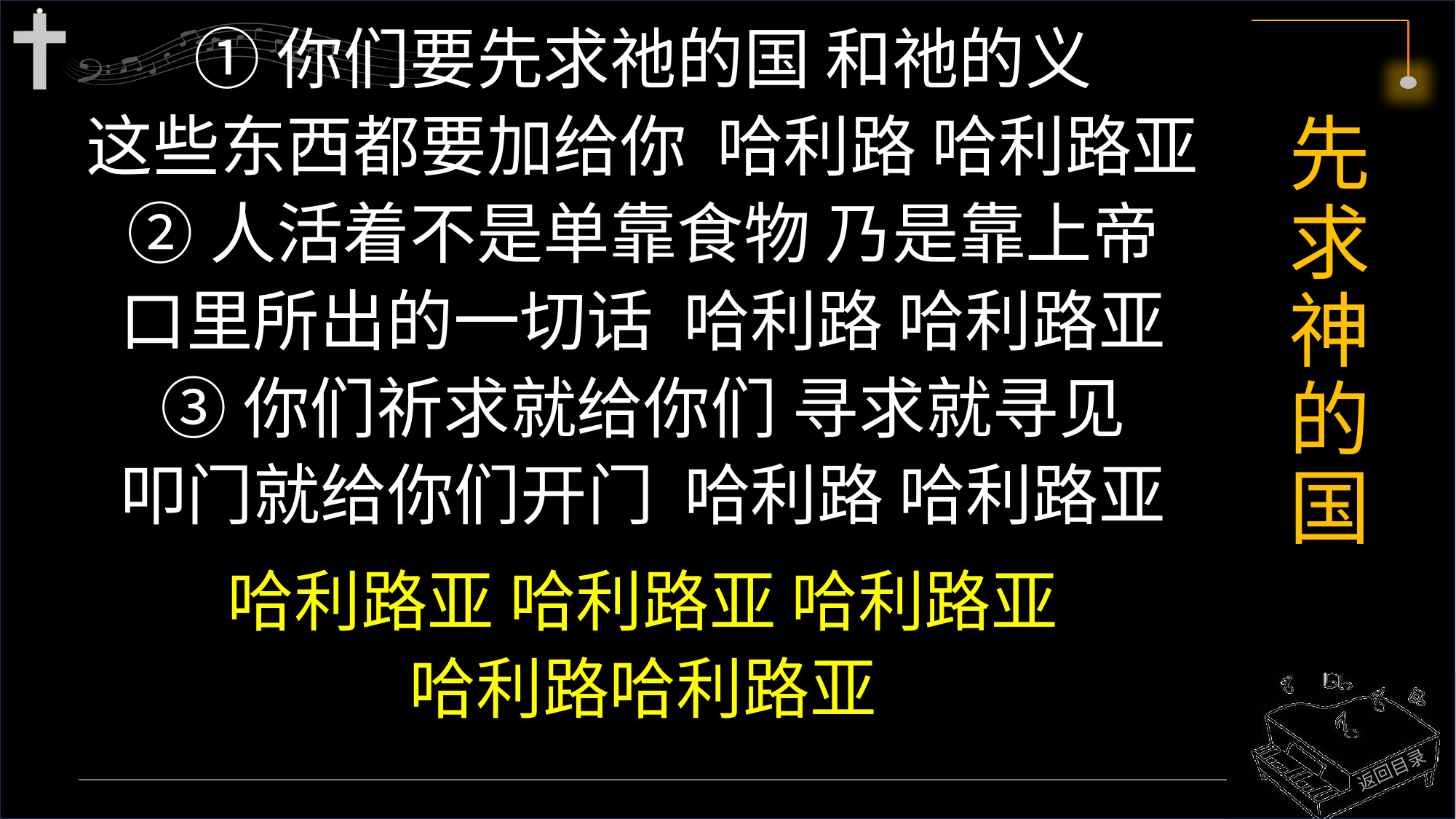

①你们要先求祂的国 和祂的义
这些东西都要加给你  哈利路 哈利路亚
②人活着不是单靠食物 乃是靠上帝
口里所出的一切话  哈利路 哈利路亚
③你们祈求就给你们 寻求就寻见
叩门就给你们开门  哈利路 哈利路亚

哈利路亚 哈利路亚 哈利路亚
哈利路哈利路亚
# 先求神的国